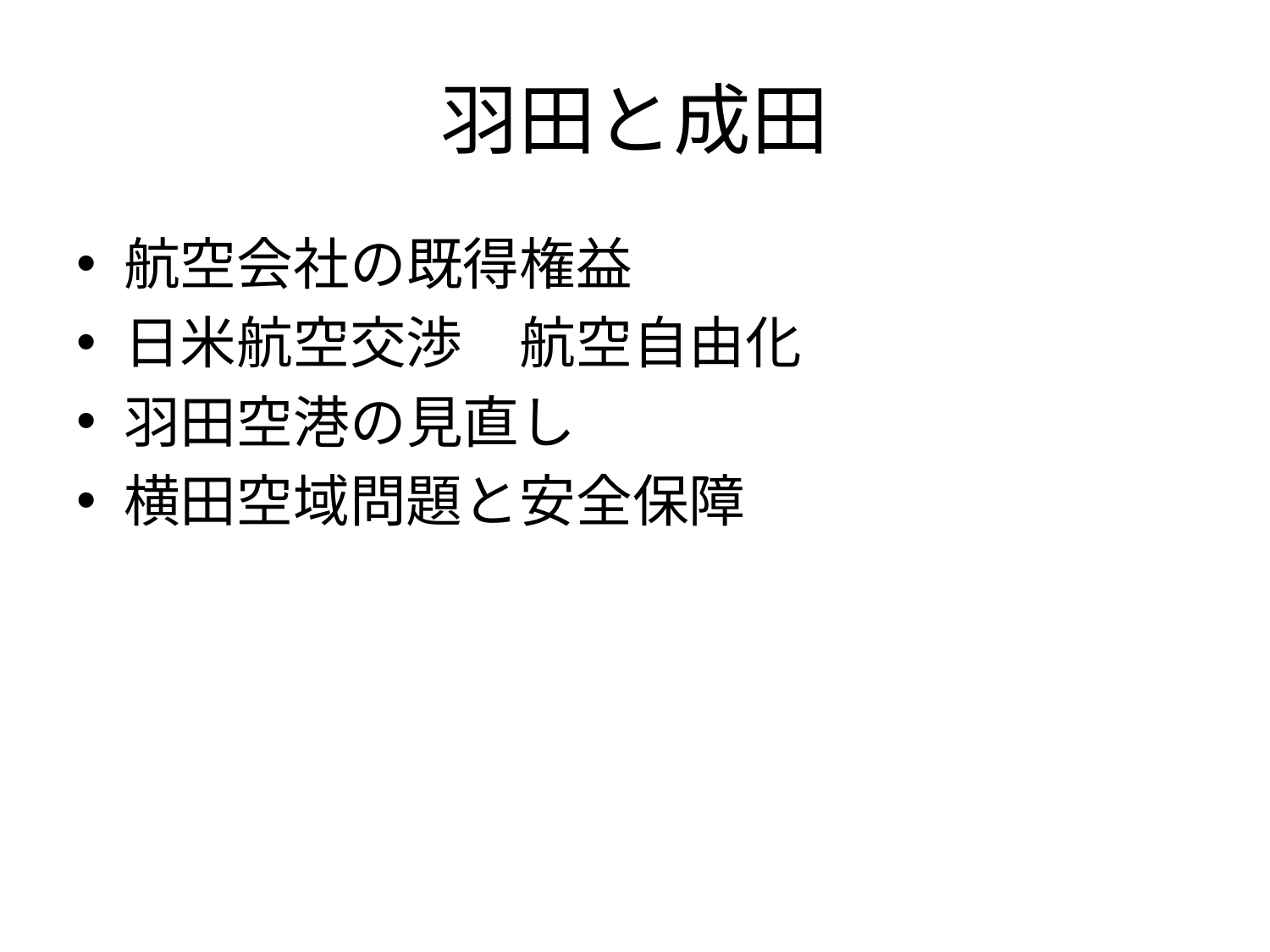

# 羽田と成田
航空会社の既得権益
日米航空交渉　航空自由化
羽田空港の見直し
横田空域問題と安全保障